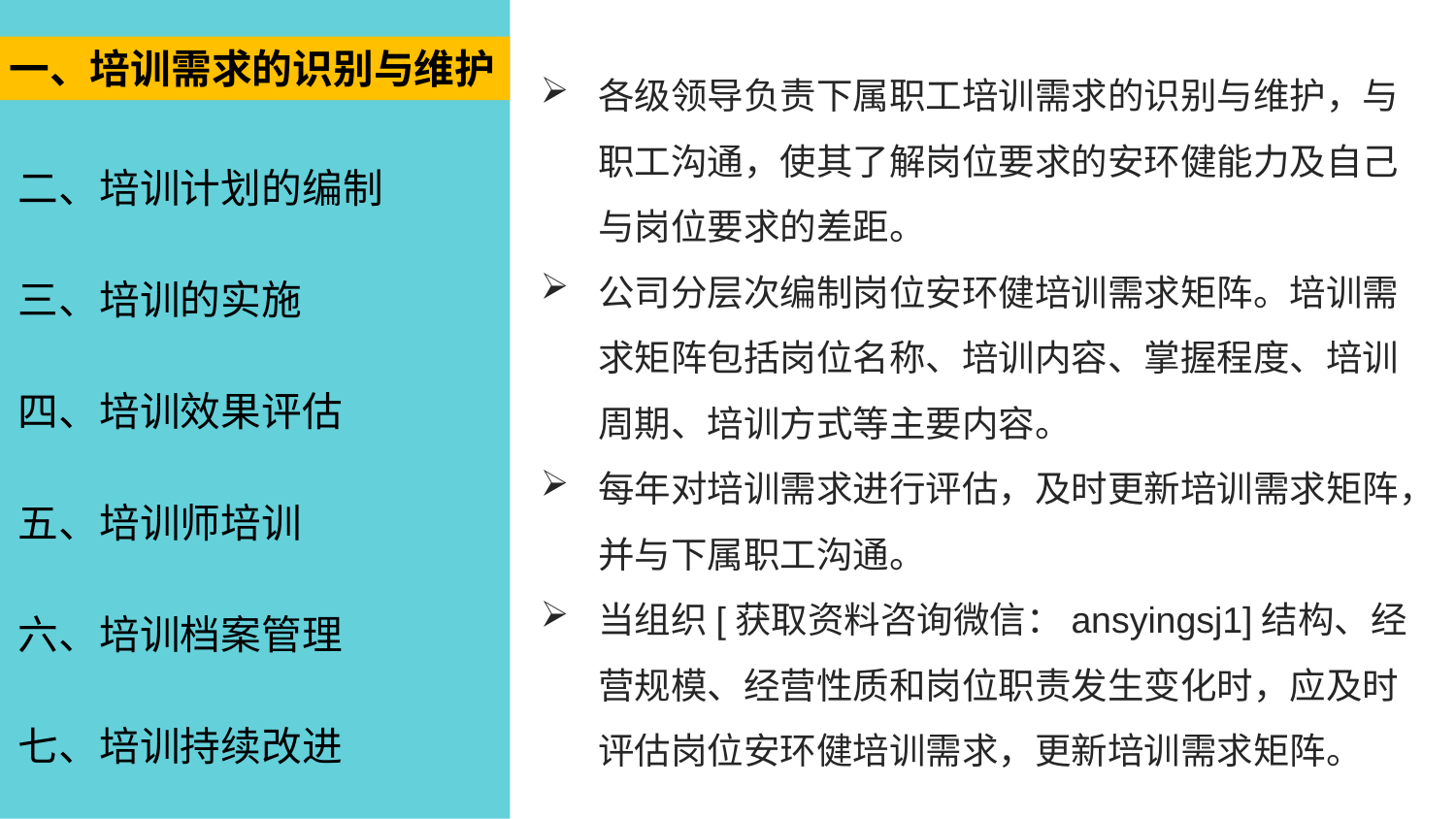

一、培训需求的识别与维护
各级领导负责下属职工培训需求的识别与维护，与职工沟通，使其了解岗位要求的安环健能力及自己与岗位要求的差距。
公司分层次编制岗位安环健培训需求矩阵。培训需求矩阵包括岗位名称、培训内容、掌握程度、培训周期、培训方式等主要内容。
每年对培训需求进行评估，及时更新培训需求矩阵，并与下属职工沟通。
当组织[获取资料咨询微信：ansyingsj1]结构、经营规模、经营性质和岗位职责发生变化时，应及时评估岗位安环健培训需求，更新培训需求矩阵。

二、培训计划的编制
三、培训的实施
四、培训效果评估
五、培训师培训
六、培训档案管理
七、培训持续改进